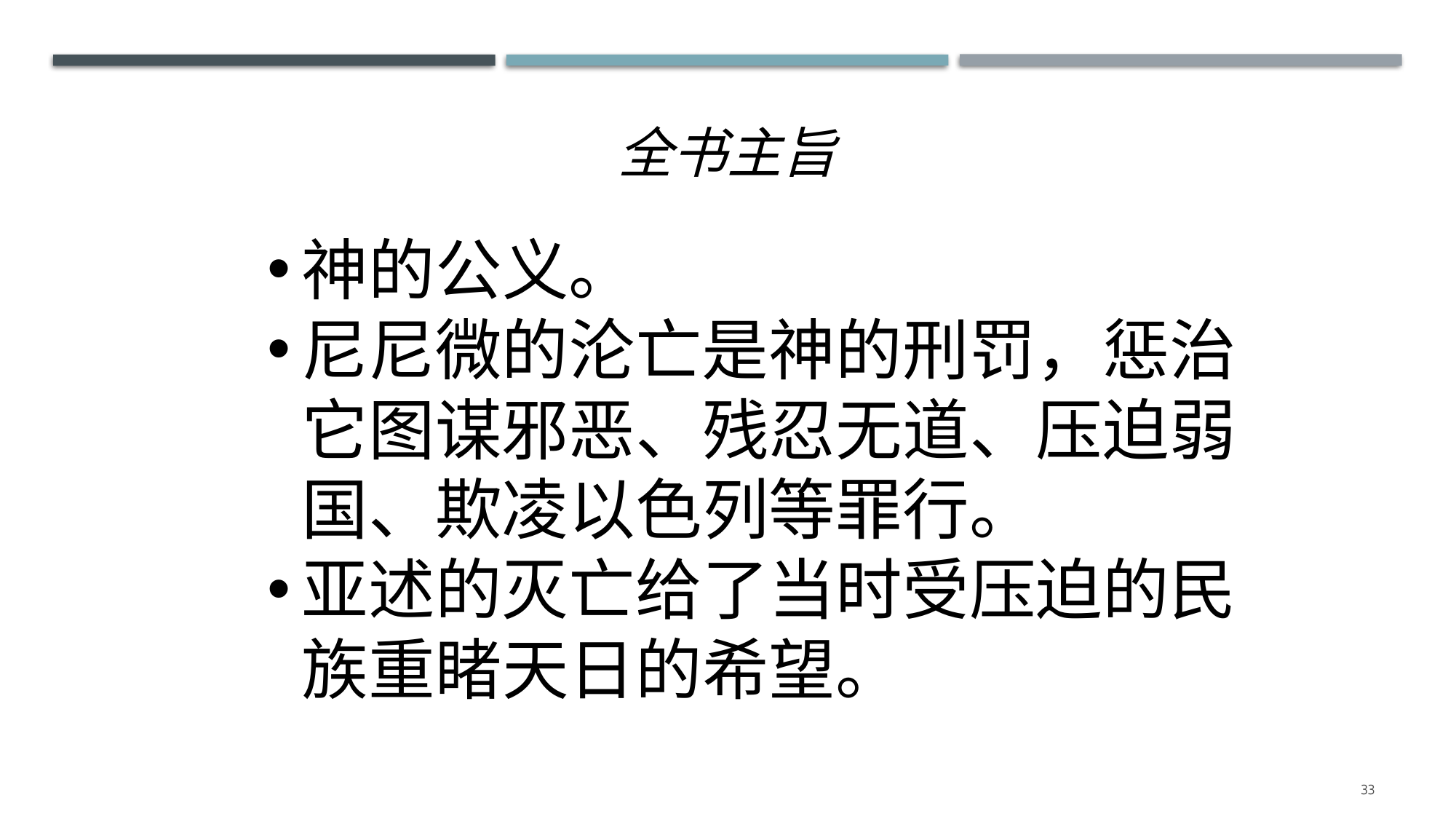

全书主旨

神的公义。
尼尼微的沦亡是神的刑罚，惩治它图谋邪恶、残忍无道、压迫弱国、欺凌以色列等罪行。
亚述的灭亡给了当时受压迫的民族重睹天日的希望。
33